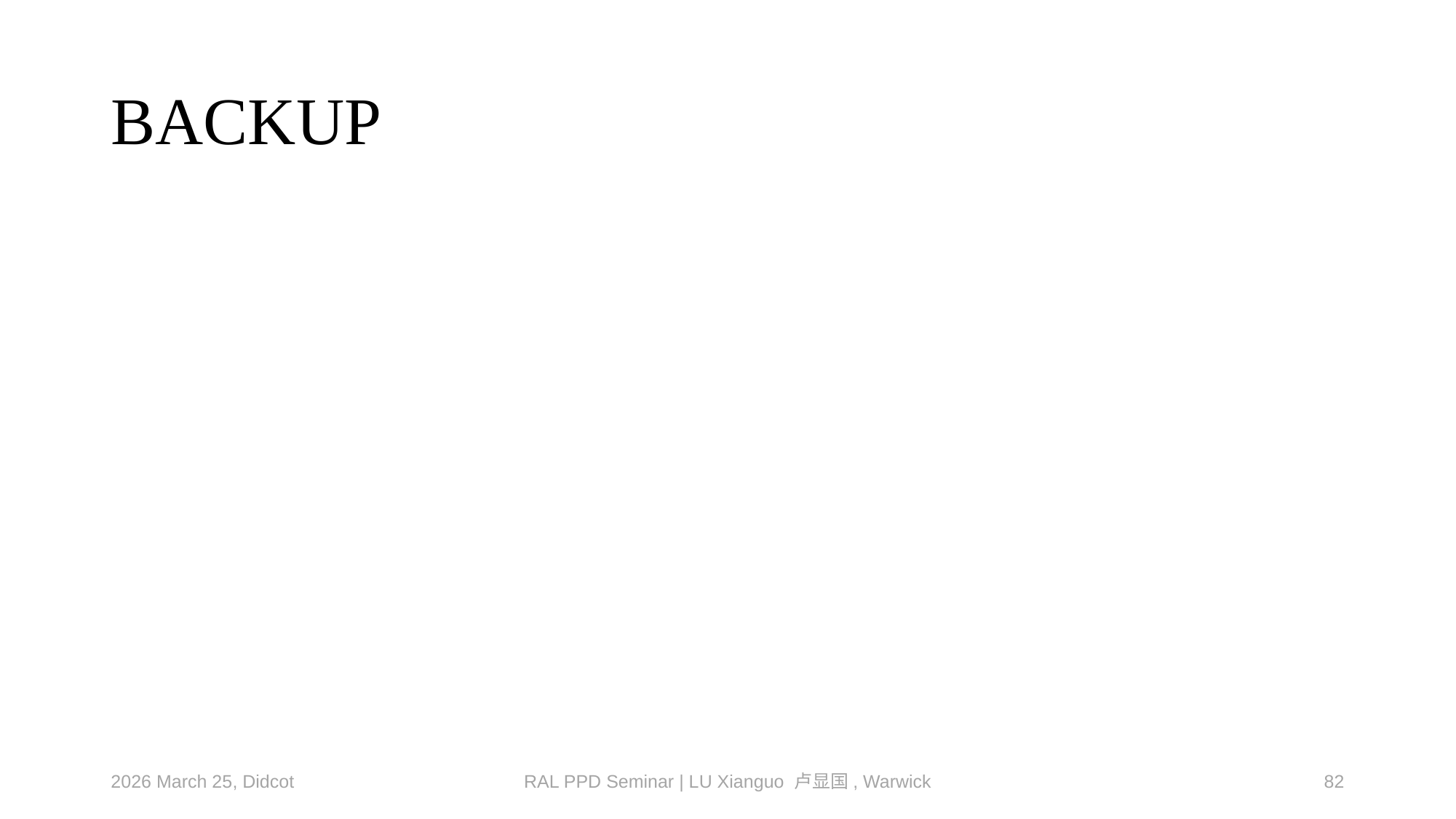

# BACKUP

2026 March 25, Didcot
RAL PPD Seminar | LU Xianguo 卢显国, Warwick
82